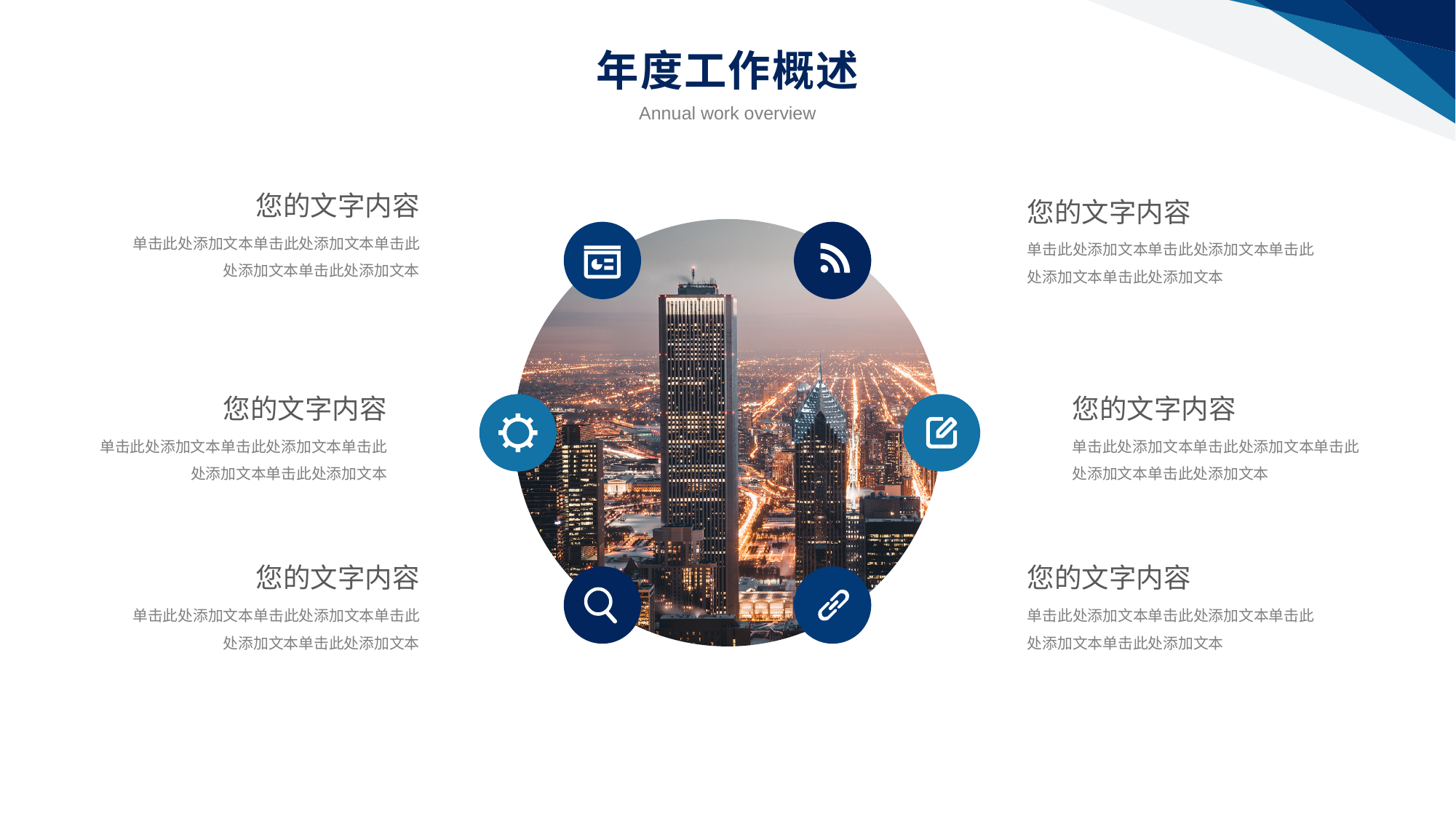

年度工作概述
Annual work overview
您的文字内容
单击此处添加文本单击此处添加文本单击此处添加文本单击此处添加文本
您的文字内容
单击此处添加文本单击此处添加文本单击此处添加文本单击此处添加文本

您的文字内容
单击此处添加文本单击此处添加文本单击此处添加文本单击此处添加文本
您的文字内容
单击此处添加文本单击此处添加文本单击此处添加文本单击此处添加文本

您的文字内容
单击此处添加文本单击此处添加文本单击此处添加文本单击此处添加文本
您的文字内容
单击此处添加文本单击此处添加文本单击此处添加文本单击此处添加文本